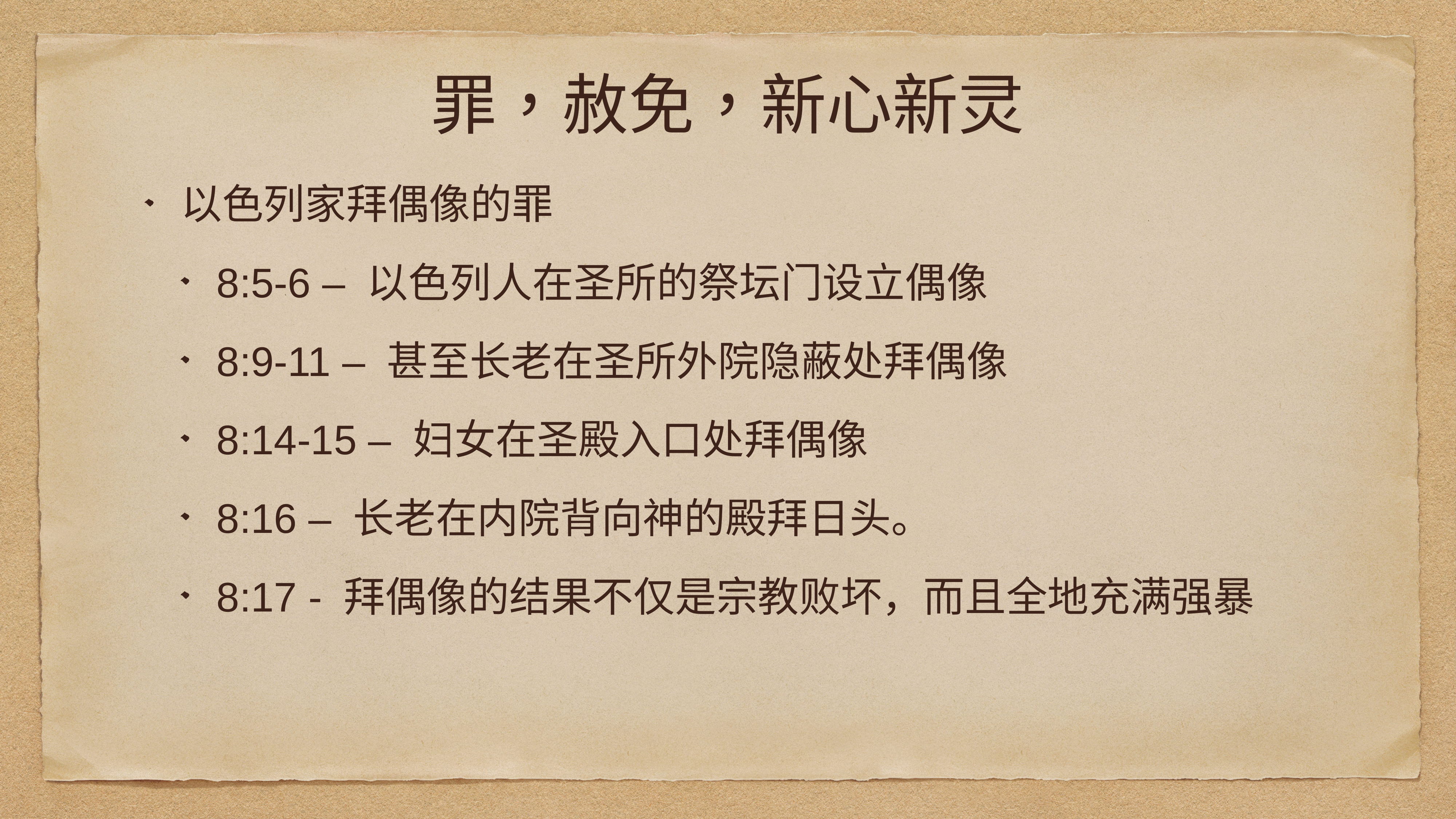

# 罪，赦免，新心新灵
以色列家拜偶像的罪
8:5-6 – 以色列人在圣所的祭坛门设立偶像
8:9-11 – 甚至长老在圣所外院隐蔽处拜偶像
8:14-15 – 妇女在圣殿入口处拜偶像
8:16 – 长老在内院背向神的殿拜日头。
8:17 - 拜偶像的结果不仅是宗教败坏，而且全地充满强暴